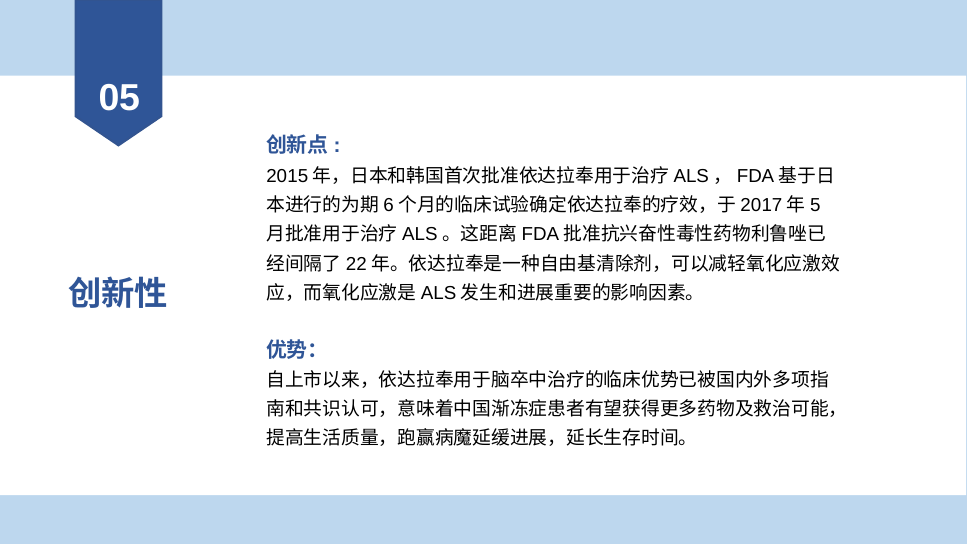

05

创新点:
2015年，日本和韩国首次批准依达拉奉用于治疗ALS，FDA基于日本进行的为期6个月的临床试验确定依达拉奉的疗效，于2017年5月批准用于治疗ALS。这距离FDA批准抗兴奋性毒性药物利鲁唑已经间隔了22年。依达拉奉是一种自由基清除剂，可以减轻氧化应激效应，而氧化应激是ALS发生和进展重要的影响因素。

优势：
自上市以来，依达拉奉用于脑卒中治疗的临床优势已被国内外多项指南和共识认可，意味着中国渐冻症患者有望获得更多药物及救治可能，提高生活质量，跑赢病魔延缓进展，延长生存时间。
创新性